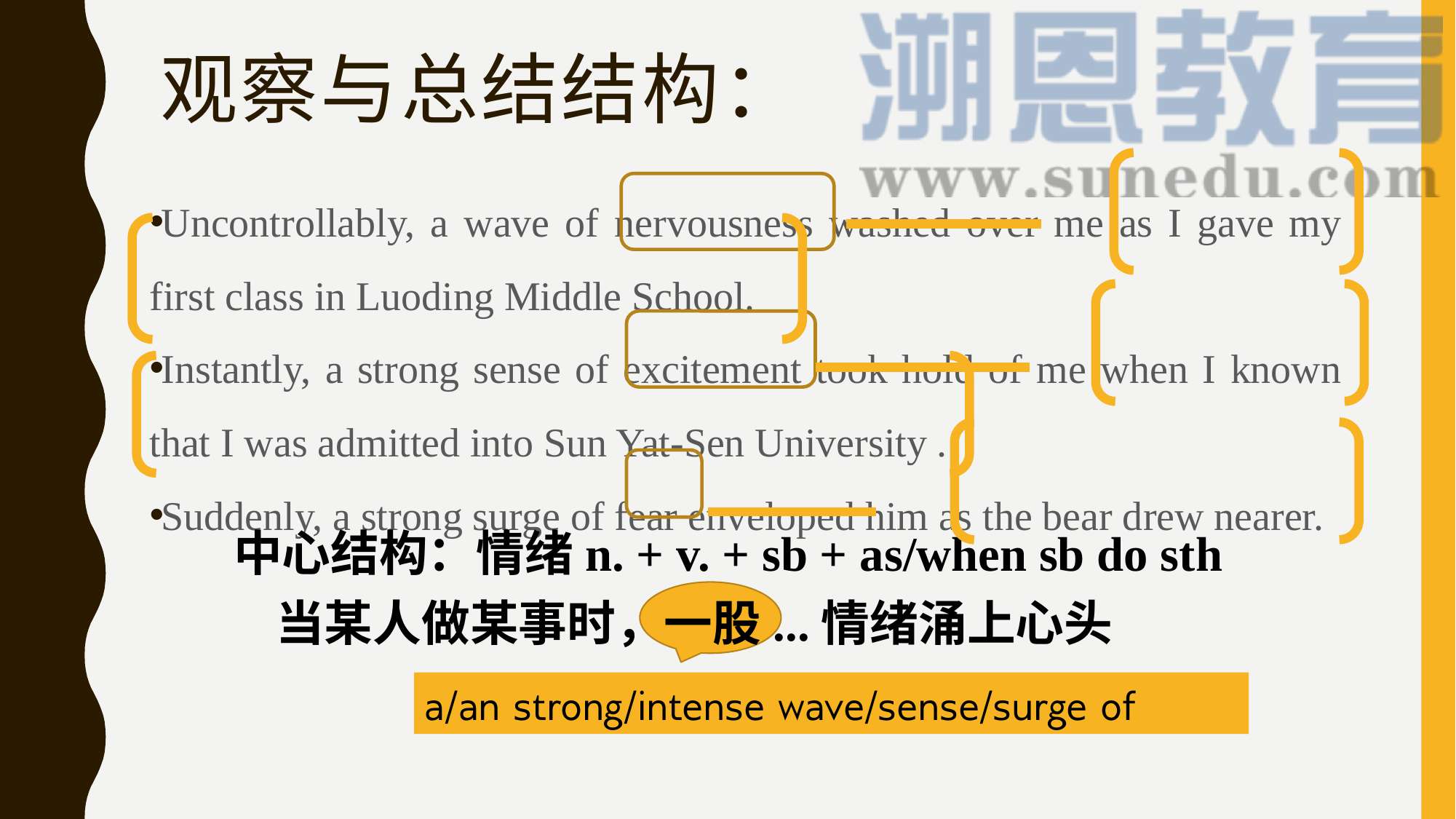

# 观察与总结结构：

Uncontrollably, a wave of nervousness washed over me as I gave my first class in Luoding Middle School.
Instantly, a strong sense of excitement took hold of me when I known that I was admitted into Sun Yat-Sen University .
Suddenly, a strong surge of fear enveloped him as the bear drew nearer.

中心结构：情绪n. + v. + sb + as/when sb do sth

当某人做某事时，一股...情绪涌上心头
a/an strong/intense wave/sense/surge of